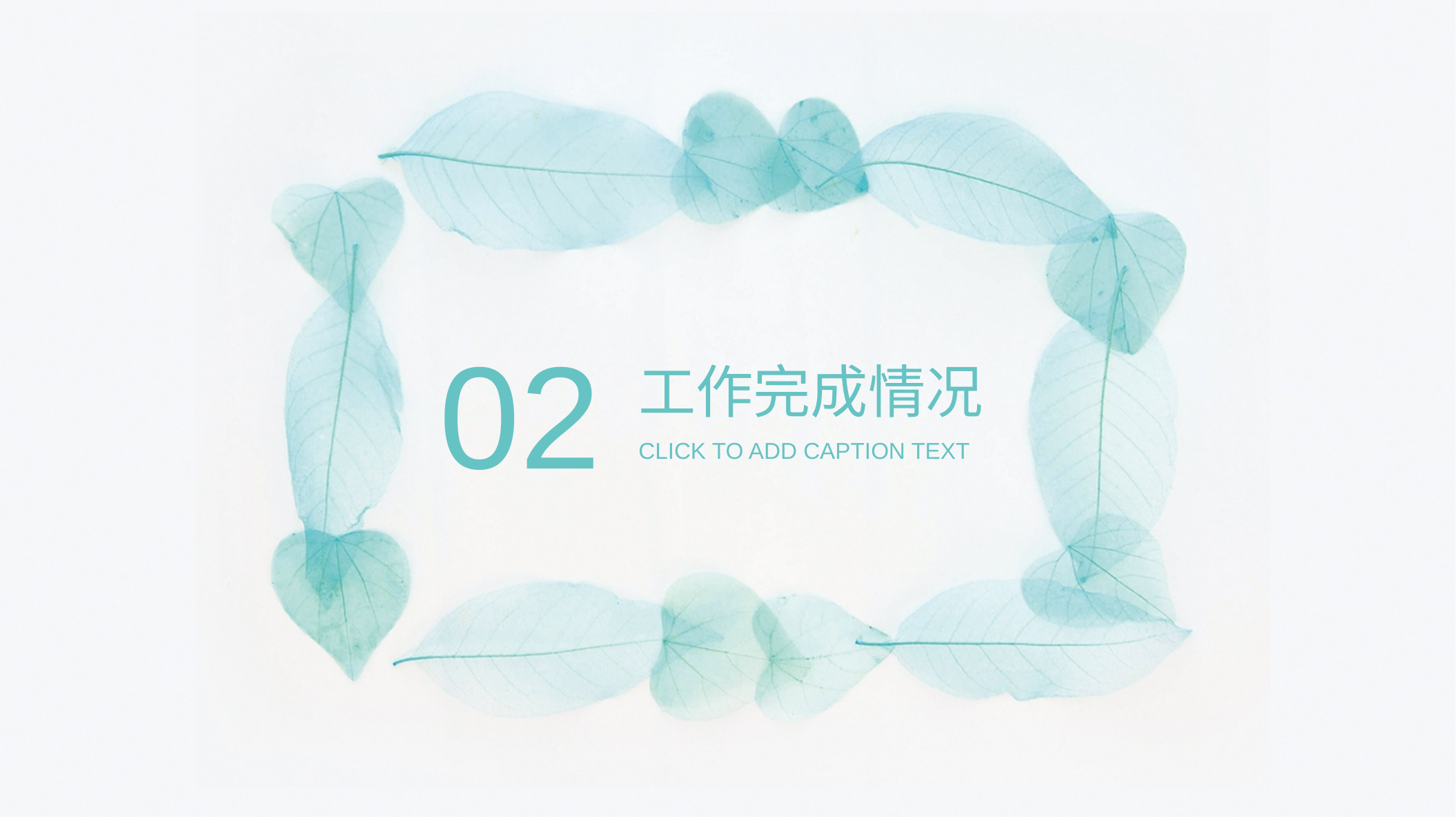

02
工作完成情况
CLICK TO ADD CAPTION TEXT